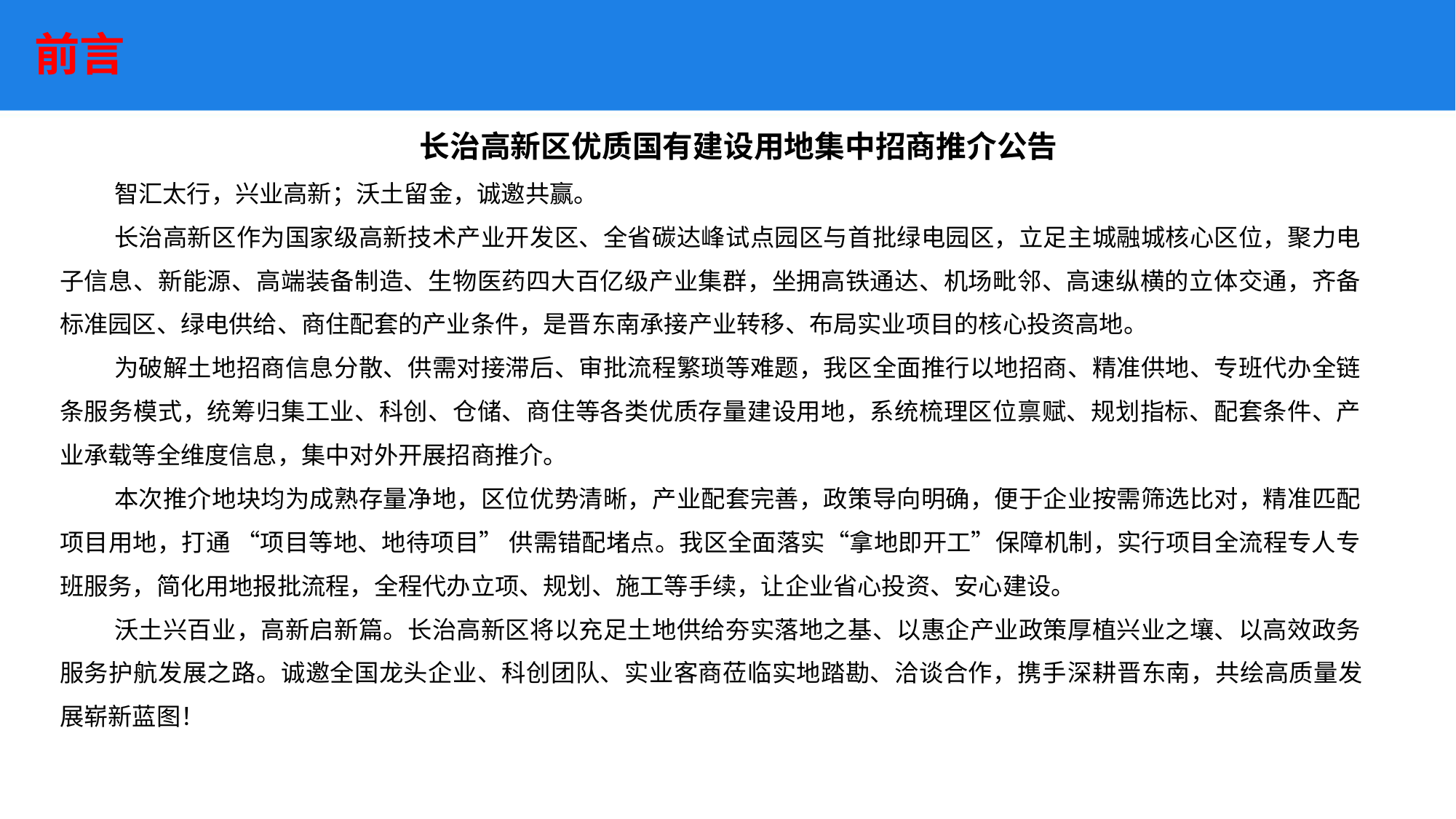

# 前言
长治高新区优质国有建设用地集中招商推介公告
智汇太行，兴业高新；沃土留金，诚邀共赢。
长治高新区作为国家级高新技术产业开发区、全省碳达峰试点园区与首批绿电园区，立足主城融城核心区位，聚力电子信息、新能源、高端装备制造、生物医药四大百亿级产业集群，坐拥高铁通达、机场毗邻、高速纵横的立体交通，齐备标准园区、绿电供给、商住配套的产业条件，是晋东南承接产业转移、布局实业项目的核心投资高地。
为破解土地招商信息分散、供需对接滞后、审批流程繁琐等难题，我区全面推行以地招商、精准供地、专班代办全链条服务模式，统筹归集工业、科创、仓储、商住等各类优质存量建设用地，系统梳理区位禀赋、规划指标、配套条件、产业承载等全维度信息，集中对外开展招商推介。
本次推介地块均为成熟存量净地，区位优势清晰，产业配套完善，政策导向明确，便于企业按需筛选比对，精准匹配项目用地，打通 “项目等地、地待项目” 供需错配堵点。我区全面落实“拿地即开工”保障机制，实行项目全流程专人专班服务，简化用地报批流程，全程代办立项、规划、施工等手续，让企业省心投资、安心建设。
沃土兴百业，高新启新篇。长治高新区将以充足土地供给夯实落地之基、以惠企产业政策厚植兴业之壤、以高效政务服务护航发展之路。诚邀全国龙头企业、科创团队、实业客商莅临实地踏勘、洽谈合作，携手深耕晋东南，共绘高质量发展崭新蓝图！